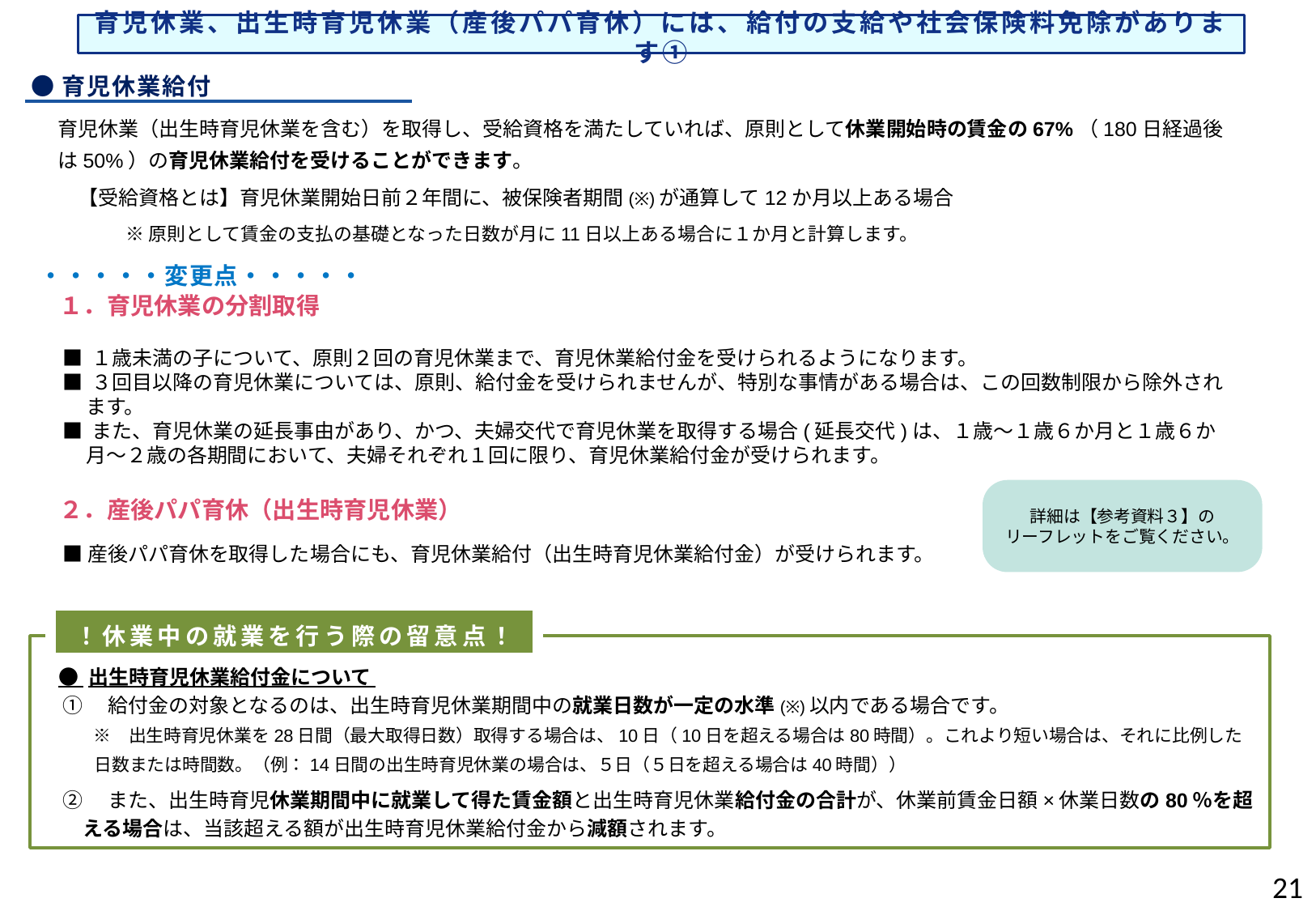

育児休業、出生時育児休業（産後パパ育休）には、給付の支給や社会保険料免除があります①

●育児休業給付
育児休業（出生時育児休業を含む）を取得し、受給資格を満たしていれば、原則として休業開始時の賃金の67%（180日経過後は50%）の育児休業給付を受けることができます。
　【受給資格とは】育児休業開始日前２年間に、被保険者期間(※)が通算して12か月以上ある場合
     　　※ 原則として賃金の支払の基礎となった日数が月に11日以上ある場合に１か月と計算します。

・・・・・変更点・・・・・
１．育児休業の分割取得
■ １歳未満の子について、原則２回の育児休業まで、育児休業給付金を受けられるようになります。
■ ３回目以降の育児休業については、原則、給付金を受けられませんが、特別な事情がある場合は、この回数制限から除外されます。
■ また、育児休業の延長事由があり、かつ、夫婦交代で育児休業を取得する場合(延長交代)は、１歳～１歳６か月と１歳６か月～２歳の各期間において、夫婦それぞれ１回に限り、育児休業給付金が受けられます。
詳細は【参考資料３】の
リーフレットをご覧ください。
２．産後パパ育休（出生時育児休業）
■産後パパ育休を取得した場合にも、育児休業給付（出生時育児休業給付金）が受けられます。
！休業中の就業を行う際の留意点！

● 出生時育児休業給付金について
 ①　給付金の対象となるのは、出生時育児休業期間中の就業日数が一定の水準(※)以内である場合です。
　　※　出生時育児休業を28日間（最大取得日数）取得する場合は、10日（10日を超える場合は80時間）。これより短い場合は、それに比例した日数または時間数。（例：14日間の出生時育児休業の場合は、５日（５日を超える場合は40時間））

 ②　また、出生時育児休業期間中に就業して得た賃金額と出生時育児休業給付金の合計が、休業前賃金日額×休業日数の80％を超える場合は、当該超える額が出生時育児休業給付金から減額されます。
21